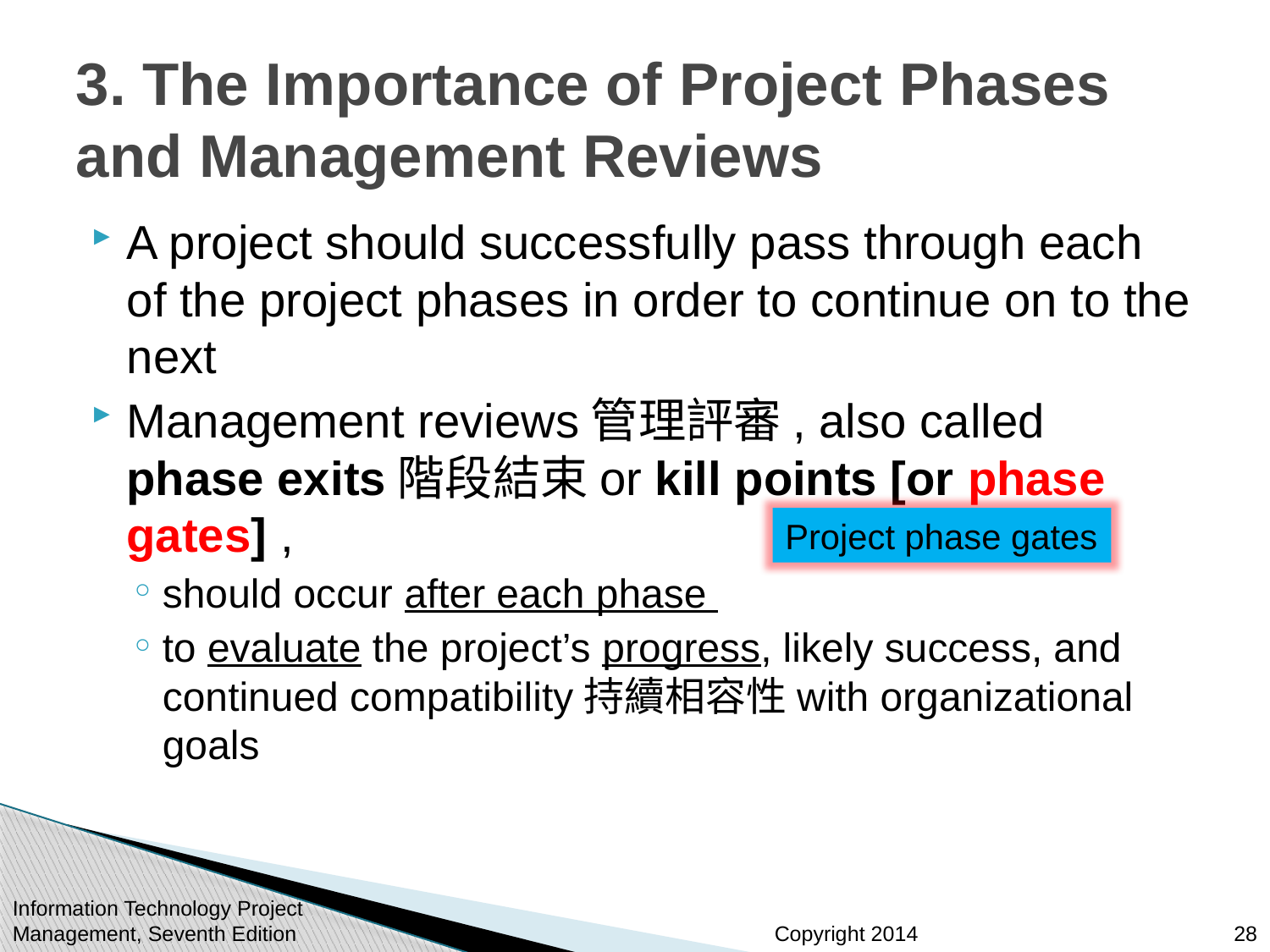

# 3. The Importance of Project Phases and Management Reviews
A project should successfully pass through each of the project phases in order to continue on to the next
Management reviews管理評審, also called phase exits階段結束or kill points [or phase gates] ,
should occur after each phase
to evaluate the project’s progress, likely success, and continued compatibility持續相容性with organizational goals
Project phase gates
Information Technology Project Management, Seventh Edition
28